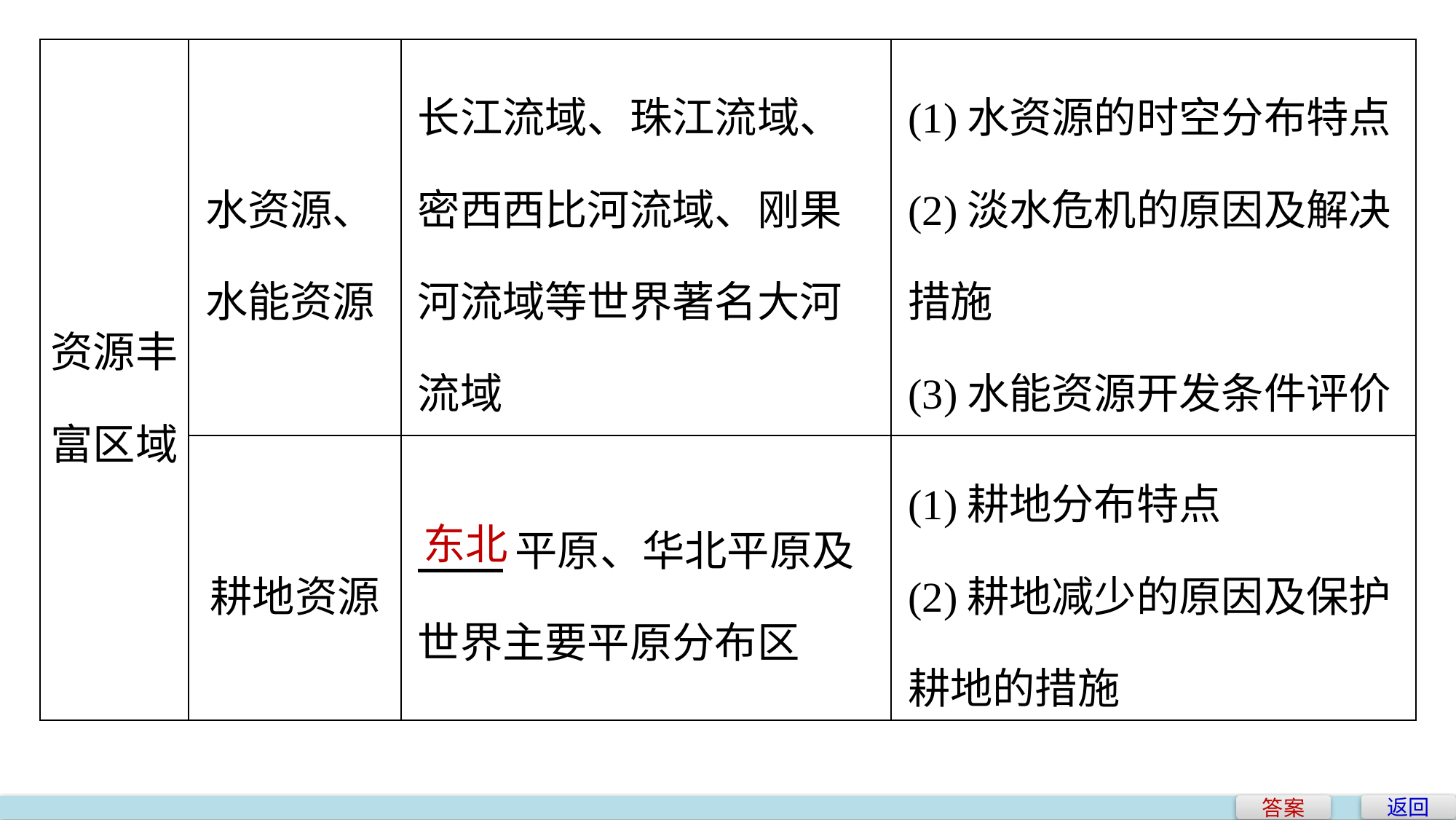

| 资源丰富区域 | 水资源、水能资源 | 长江流域、珠江流域、密西西比河流域、刚果河流域等世界著名大河流域 | (1)水资源的时空分布特点 (2)淡水危机的原因及解决措施 (3)水能资源开发条件评价 |
| --- | --- | --- | --- |
|  | 耕地资源 | 平原、华北平原及世界主要平原分布区 | (1)耕地分布特点 (2)耕地减少的原因及保护耕地的措施 |
东北
返回
答案